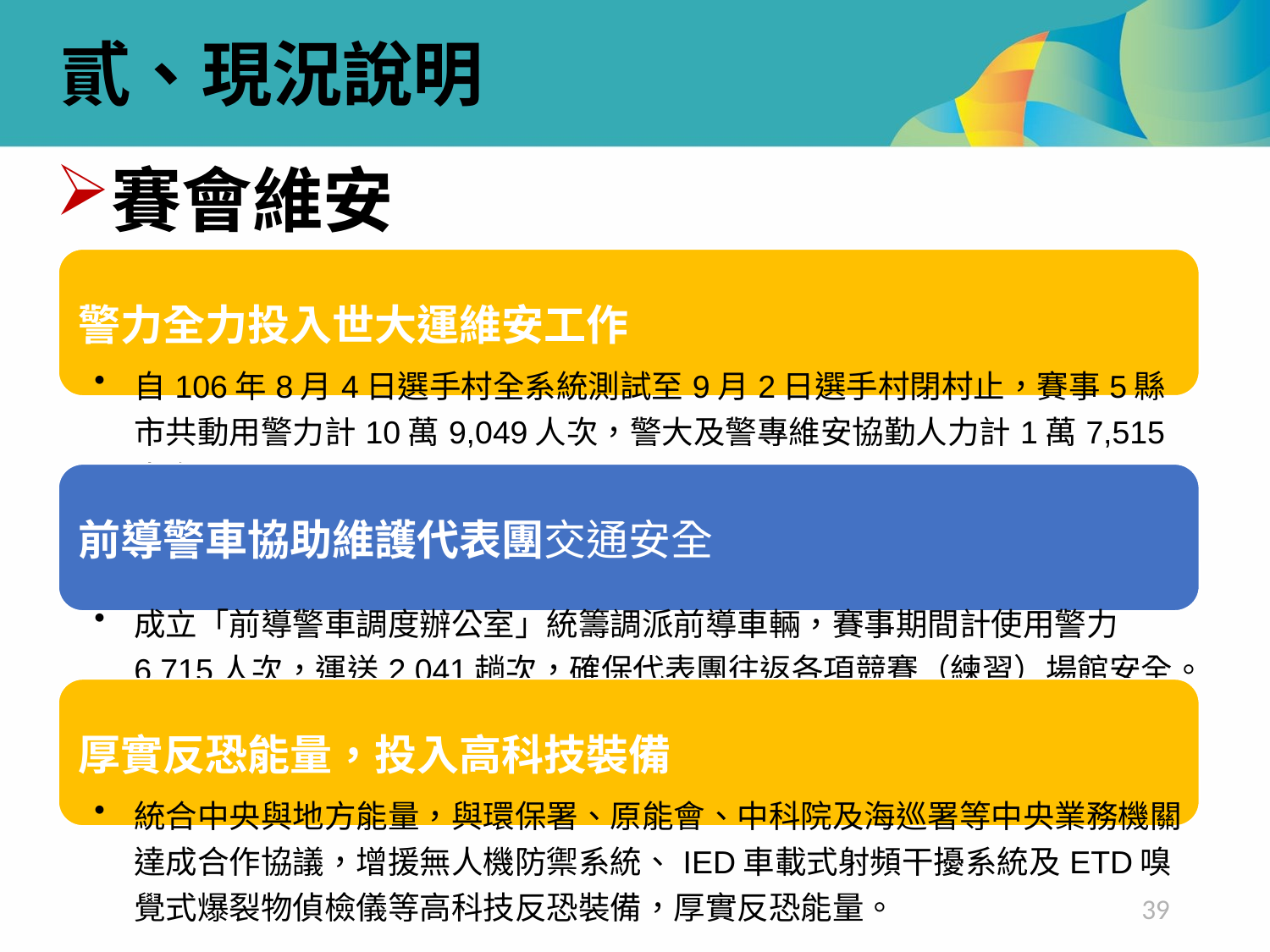

貳、現況說明
賽會維安

前導警車協助維護代表團交通安全
成立「前導警車調度辦公室」統籌調派前導車輛，賽事期間計使用警力6,715人次，運送2,041趟次，確保代表團往返各項競賽（練習）場館安全。
警力全力投入世大運維安工作
自106年8月4日選手村全系統測試至9月2日選手村閉村止，賽事5縣市共動用警力計10萬9,049人次，警大及警專維安協勤人力計1萬7,515人次。
厚實反恐能量，投入高科技裝備
39